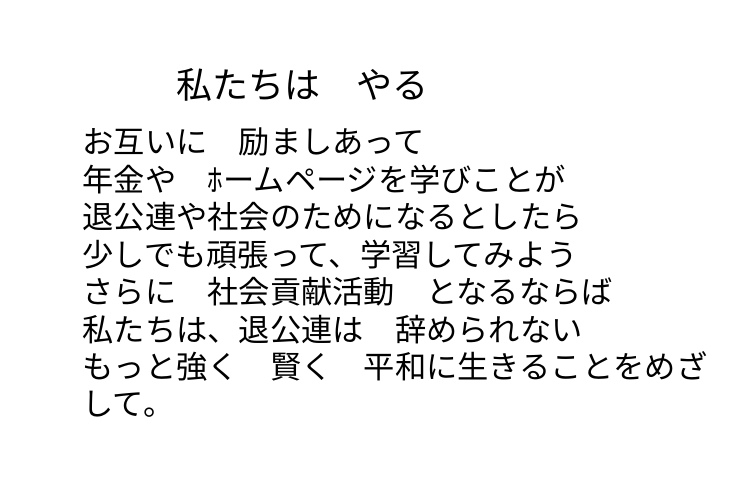

私たちは　やる

お互いに　励ましあって
年金や　ﾎームページを学びことが
退公連や社会のためになるとしたら
少しでも頑張って、学習してみよう
さらに　社会貢献活動　となるならば
私たちは、退公連は　辞められない
もっと強く　賢く　平和に生きることをめざして。